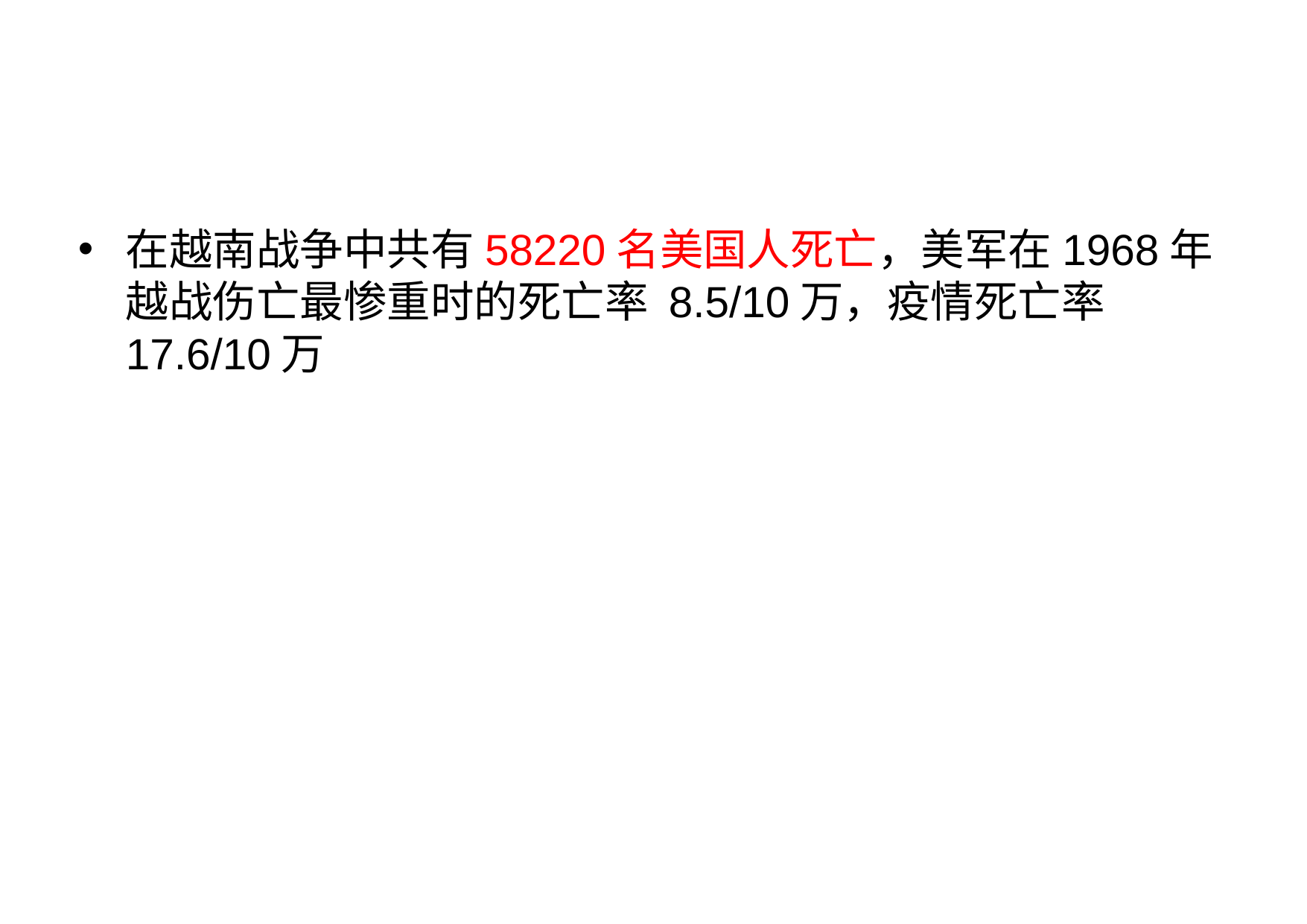

#
在越南战争中共有58220名美国人死亡，美军在1968年越战伤亡最惨重时的死亡率 8.5/10万，疫情死亡率17.6/10万